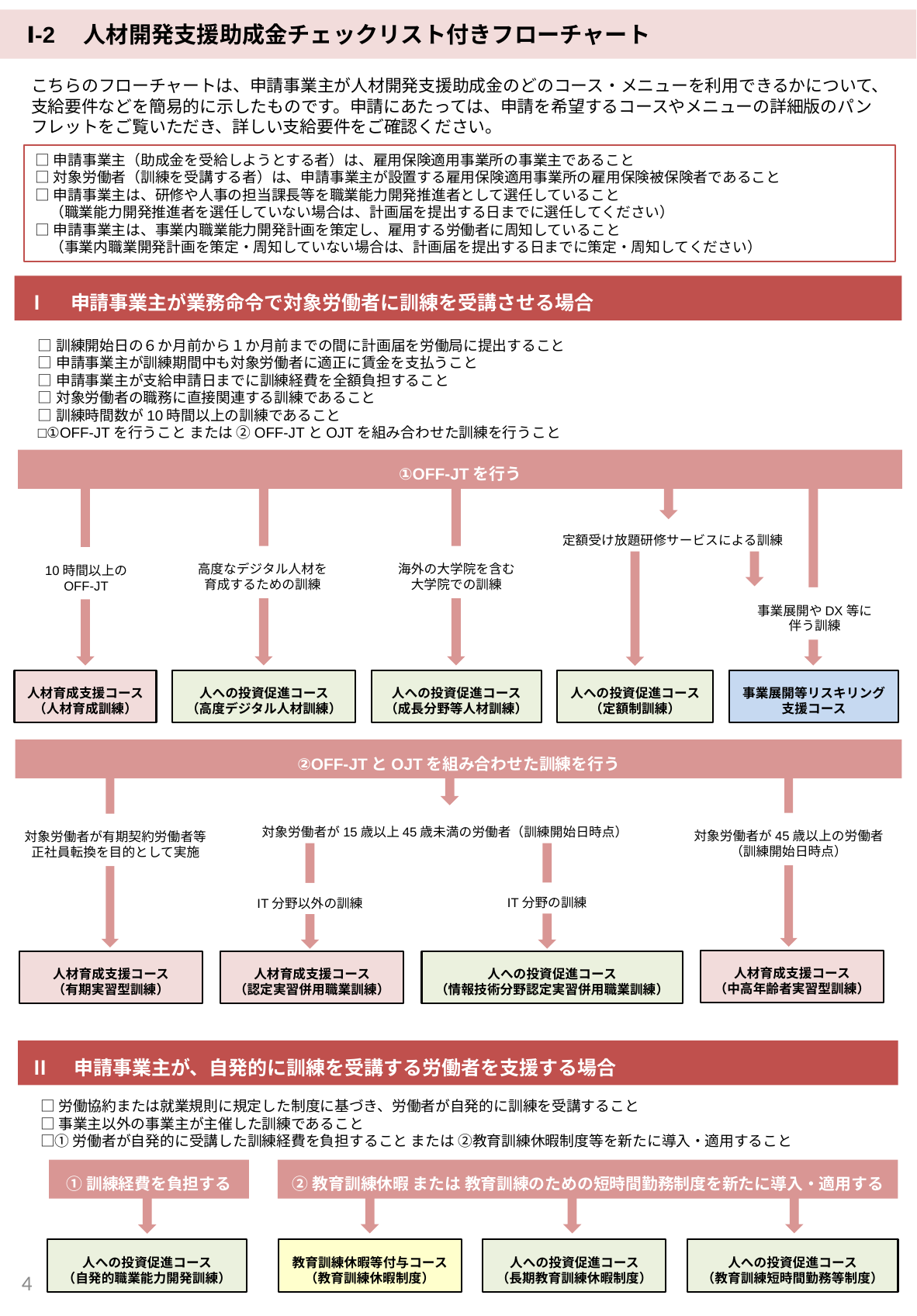

Ⅰ-2　人材開発支援助成金チェックリスト付きフローチャート

こちらのフローチャートは、申請事業主が人材開発支援助成金のどのコース・メニューを利用できるかについて、支給要件などを簡易的に示したものです。申請にあたっては、申請を希望するコースやメニューの詳細版のパンフレットをご覧いただき、詳しい支給要件をご確認ください。
□申請事業主（助成金を受給しようとする者）は、雇用保険適用事業所の事業主であること
□対象労働者（訓練を受講する者）は、申請事業主が設置する雇用保険適用事業所の雇用保険被保険者であること
□申請事業主は、研修や人事の担当課長等を職業能力開発推進者として選任していること
　（職業能力開発推進者を選任していない場合は、計画届を提出する日までに選任してください）
□申請事業主は、事業内職業能力開発計画を策定し、雇用する労働者に周知していること
　（事業内職業開発計画を策定・周知していない場合は、計画届を提出する日までに策定・周知してください）
Ⅰ　申請事業主が業務命令で対象労働者に訓練を受講させる場合
□訓練開始日の６か月前から１か月前までの間に計画届を労働局に提出すること
□申請事業主が訓練期間中も対象労働者に適正に賃金を支払うこと
□申請事業主が支給申請日までに訓練経費を全額負担すること
□対象労働者の職務に直接関連する訓練であること
□訓練時間数が10時間以上の訓練であること
□①OFF-JTを行うこと または ②OFF-JTとOJTを組み合わせた訓練を行うこと
①OFF-JTを行う

定額受け放題研修サービスによる訓練

高度なデジタル人材を
育成するための訓練
海外の大学院を含む
大学院での訓練
10時間以上の
OFF-JT

事業展開やDX等に
伴う訓練
人材育成支援コース
（人材育成訓練）
人への投資促進コース
（高度デジタル人材訓練）
人への投資促進コース
（成長分野等人材訓練）
人への投資促進コース
（定額制訓練）
事業展開等リスキリング
支援コース
②OFF-JTとOJTを組み合わせた訓練を行う

対象労働者が15歳以上45歳未満の労働者（訓練開始日時点）
対象労働者が45歳以上の労働者
（訓練開始日時点）
対象労働者が有期契約労働者等
正社員転換を目的として実施

IT分野の訓練
IT分野以外の訓練
人材育成支援コース
（有期実習型訓練）
人材育成支援コース
（認定実習併用職業訓練）
人への投資促進コース
（情報技術分野認定実習併用職業訓練）
人材育成支援コース
（中高年齢者実習型訓練）
Ⅱ　申請事業主が、自発的に訓練を受講する労働者を支援する場合
□労働協約または就業規則に規定した制度に基づき、労働者が自発的に訓練を受講すること
□事業主以外の事業主が主催した訓練であること
□①労働者が自発的に受講した訓練経費を負担すること または ②教育訓練休暇制度等を新たに導入・適用すること
①訓練経費を負担する
②教育訓練休暇 または 教育訓練のための短時間勤務制度を新たに導入・適用する

人への投資促進コース
（長期教育訓練休暇制度）
人への投資促進コース
（教育訓練短時間勤務等制度）
人への投資促進コース
（自発的職業能力開発訓練）
教育訓練休暇等付与コース（教育訓練休暇制度）
4